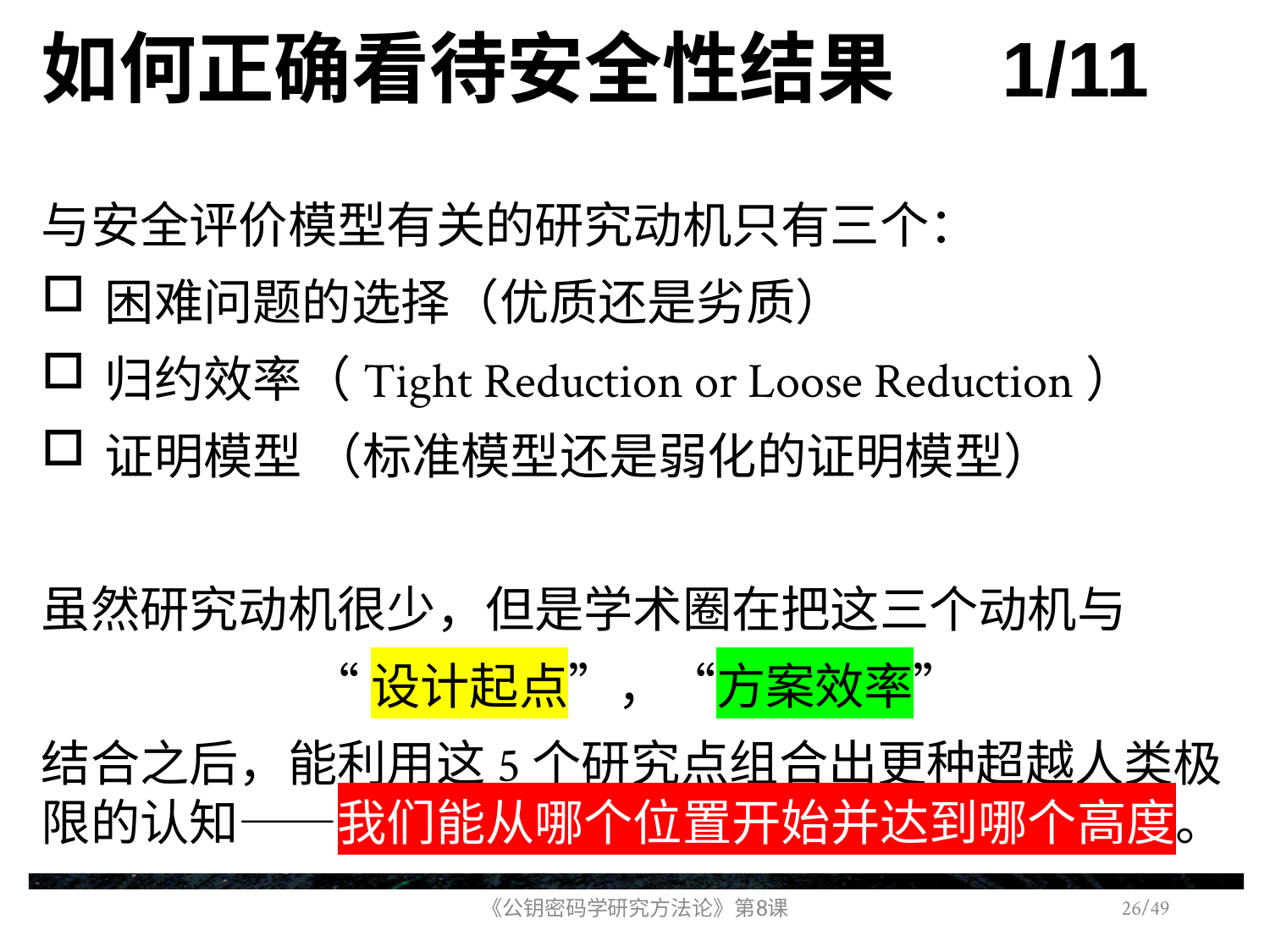

# 如何正确看待安全性结果     1/11
与安全评价模型有关的研究动机只有三个：
困难问题的选择（优质还是劣质）
归约效率（Tight Reduction or Loose Reduction）
证明模型 （标准模型还是弱化的证明模型）

虽然研究动机很少，但是学术圈在把这三个动机与
“设计起点”，“方案效率”
结合之后，能利用这5个研究点组合出更种超越人类极限的认知——我们能从哪个位置开始并达到哪个高度。
《公钥密码学研究方法论》第8课
26/49